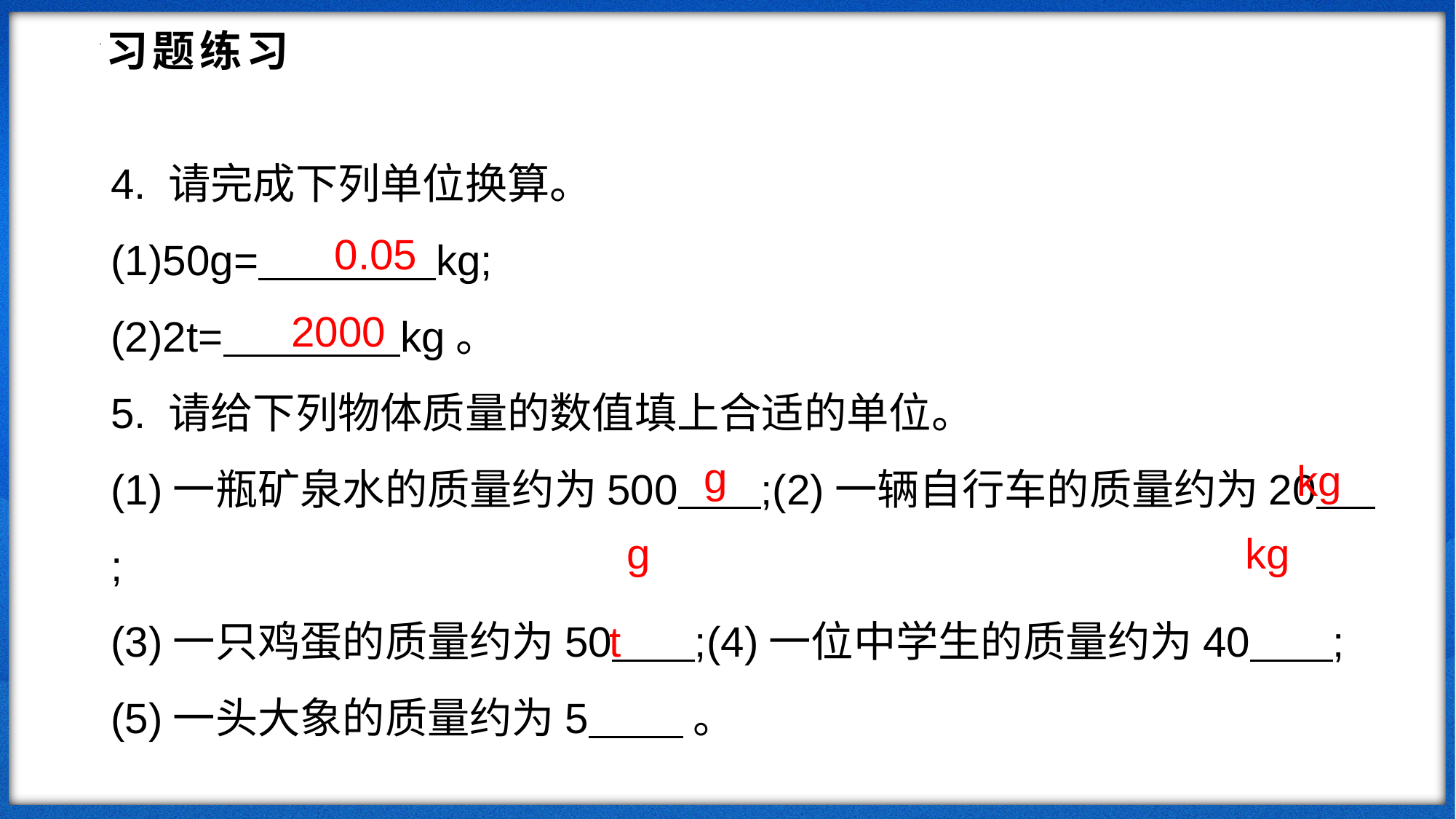

习题练习
4. 请完成下列单位换算。
(1)50g=               kg;
(2)2t=               kg。
5. 请给下列物体质量的数值填上合适的单位。
(1)一瓶矿泉水的质量约为500       ;(2)一辆自行车的质量约为20      ;
(3)一只鸡蛋的质量约为50       ;(4)一位中学生的质量约为40       ;
(5)一头大象的质量约为5        。
0.05
2000
g
kg
g
kg
t